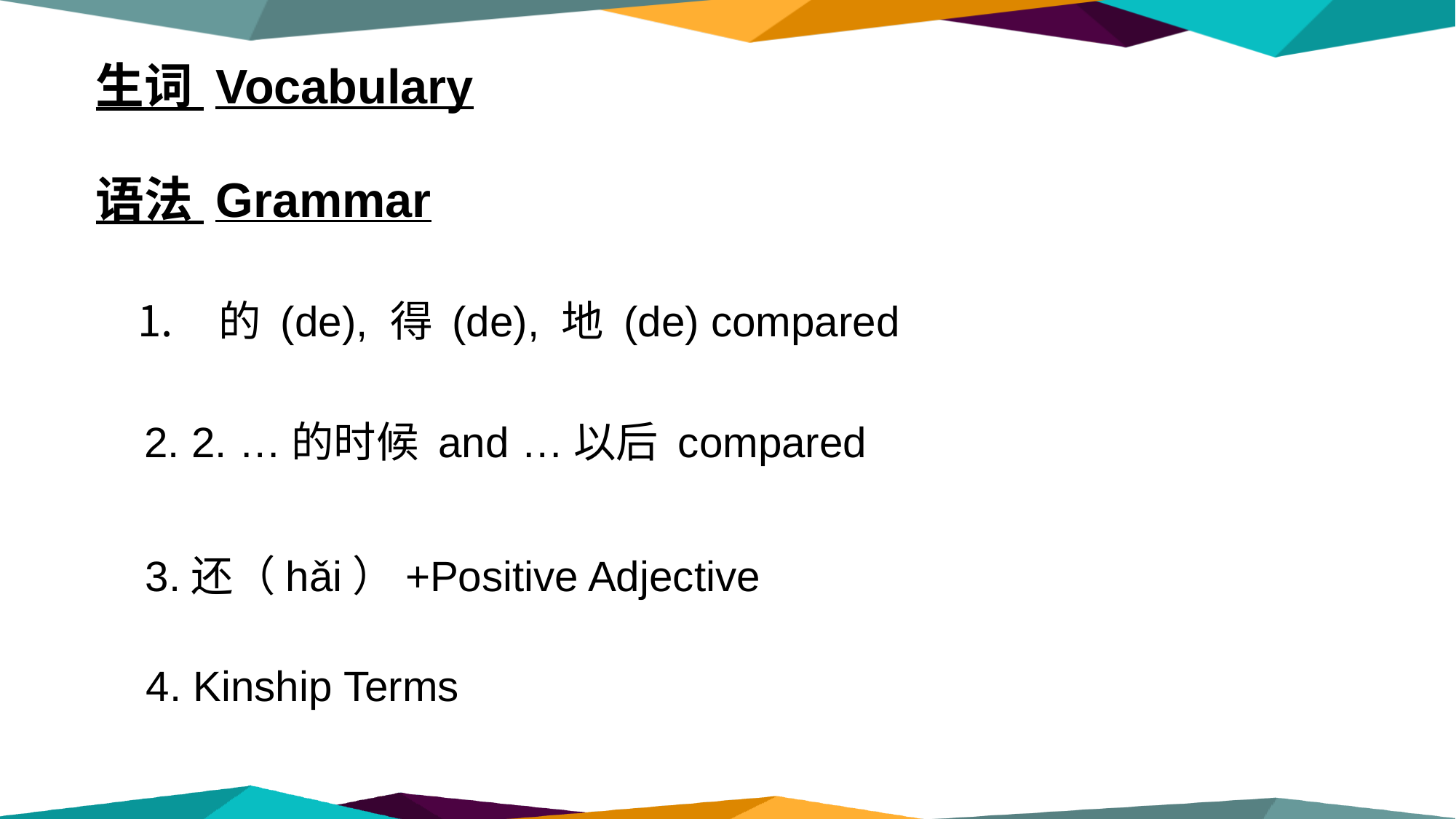

生词 Vocabulary
语法 Grammar
 的 (de), 得 (de), 地 (de) compared
2. 2. …的时候 and …以后 compared

3.还（hǎi）+Positive Adjective
4. Kinship Terms